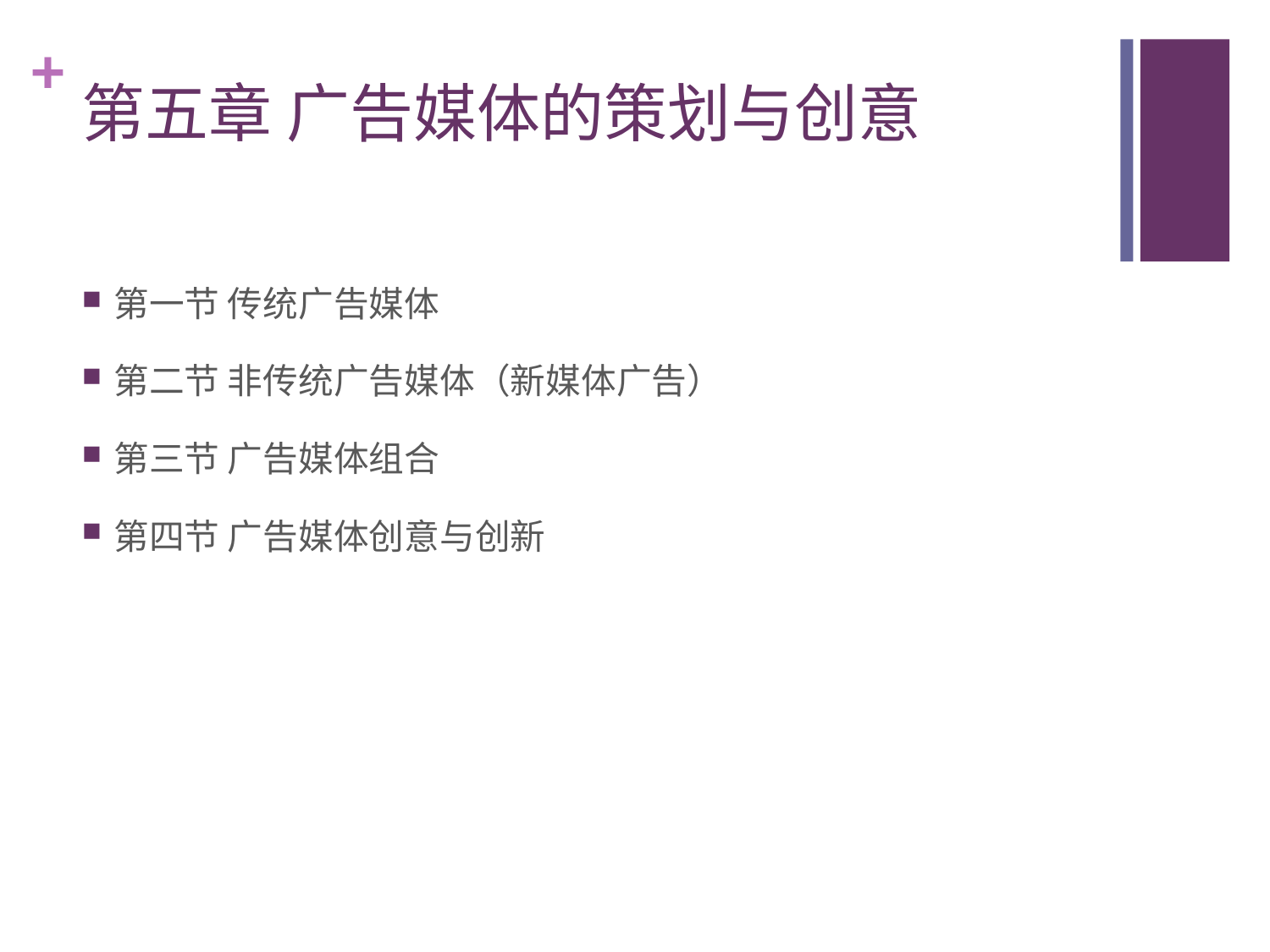

# 第五章 广告媒体的策划与创意
第一节 传统广告媒体
第二节 非传统广告媒体（新媒体广告）
第三节 广告媒体组合
第四节 广告媒体创意与创新